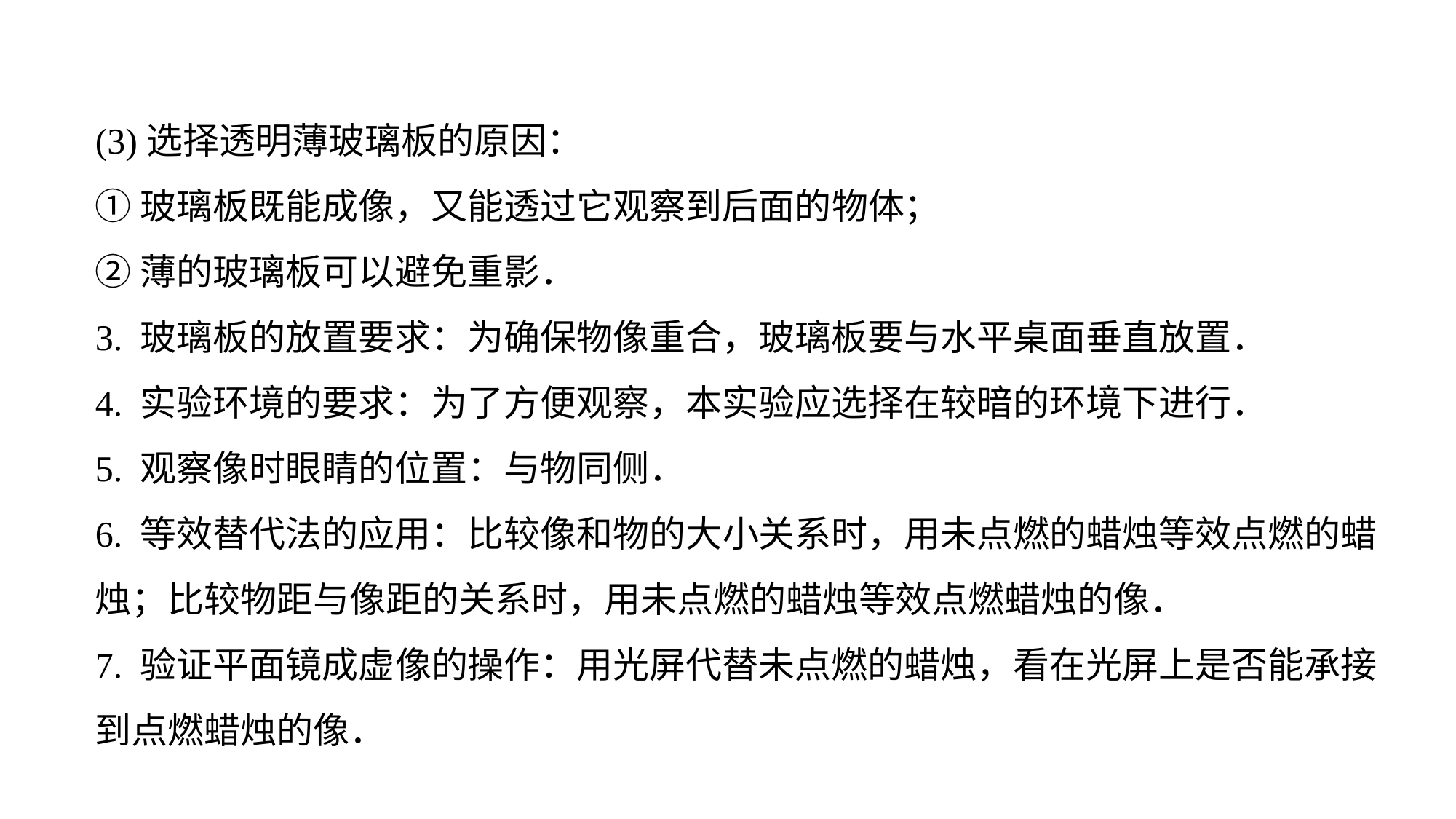

(3)选择透明薄玻璃板的原因：
①玻璃板既能成像，又能透过它观察到后面的物体；
②薄的玻璃板可以避免重影．
3. 玻璃板的放置要求：为确保物像重合，玻璃板要与水平桌面垂直放置．
4. 实验环境的要求：为了方便观察，本实验应选择在较暗的环境下进行．
5. 观察像时眼睛的位置：与物同侧．
6. 等效替代法的应用：比较像和物的大小关系时，用未点燃的蜡烛等效点燃的蜡烛；比较物距与像距的关系时，用未点燃的蜡烛等效点燃蜡烛的像．
7. 验证平面镜成虚像的操作：用光屏代替未点燃的蜡烛，看在光屏上是否能承接到点燃蜡烛的像．